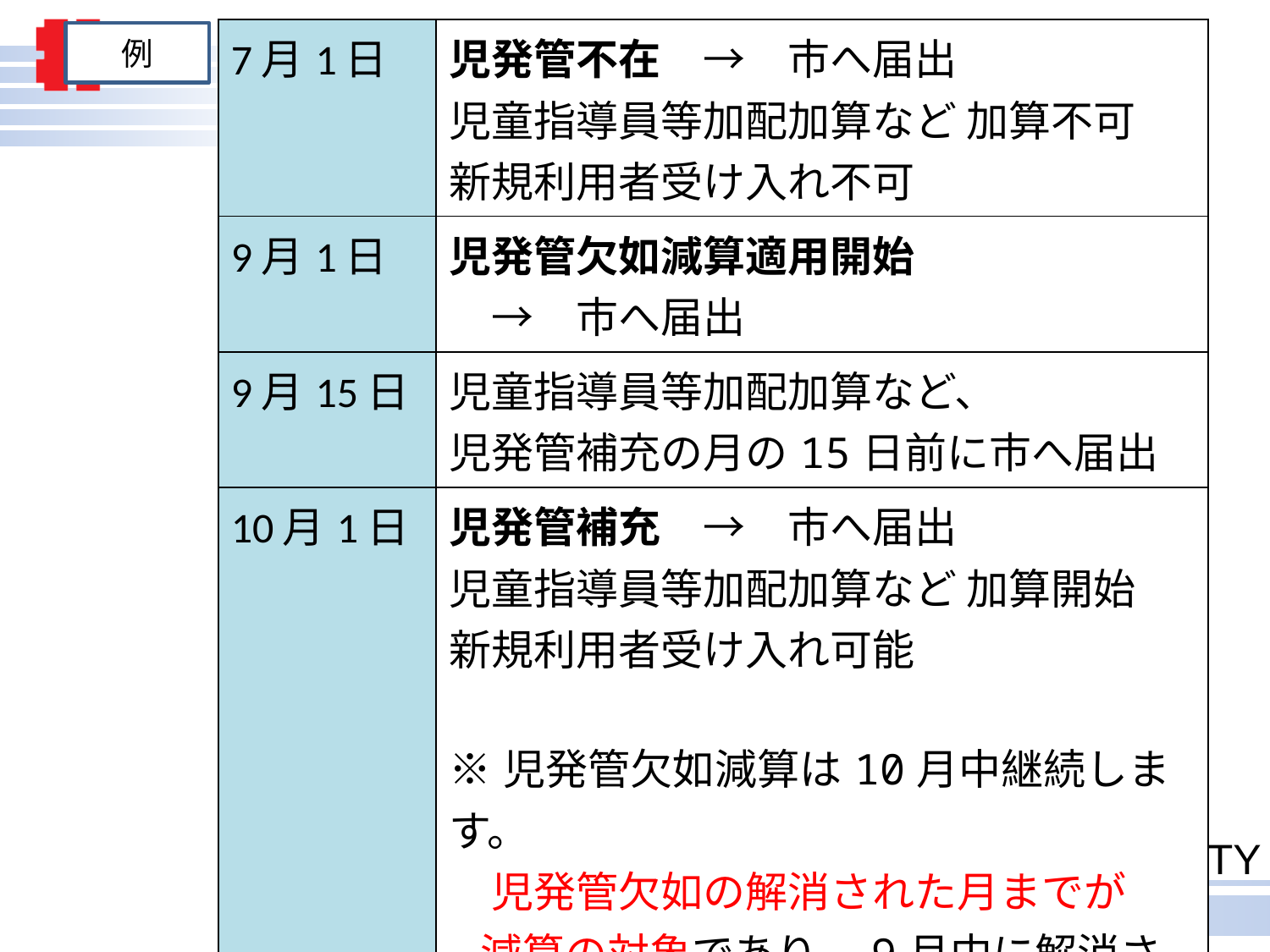

| 7月1日 | 児発管不在　→　市へ届出 児童指導員等加配加算など 加算不可 新規利用者受け入れ不可 |
| --- | --- |
| 9月1日 | 児発管欠如減算適用開始 　→　市へ届出 |
| 9月15日 | 児童指導員等加配加算など、 児発管補充の月の15日前に市へ届出 |
| 10月1日 | 児発管補充　→　市へ届出 児童指導員等加配加算など 加算開始 新規利用者受け入れ可能 ※児発管欠如減算は10月中継続します。 　児発管欠如の解消された月までが 減算の対象であり、9月中に解消され　　 　た場合は9月30日に減算終了します。 |
| 10月31日 | 児発管欠如減算適用終了 |
例